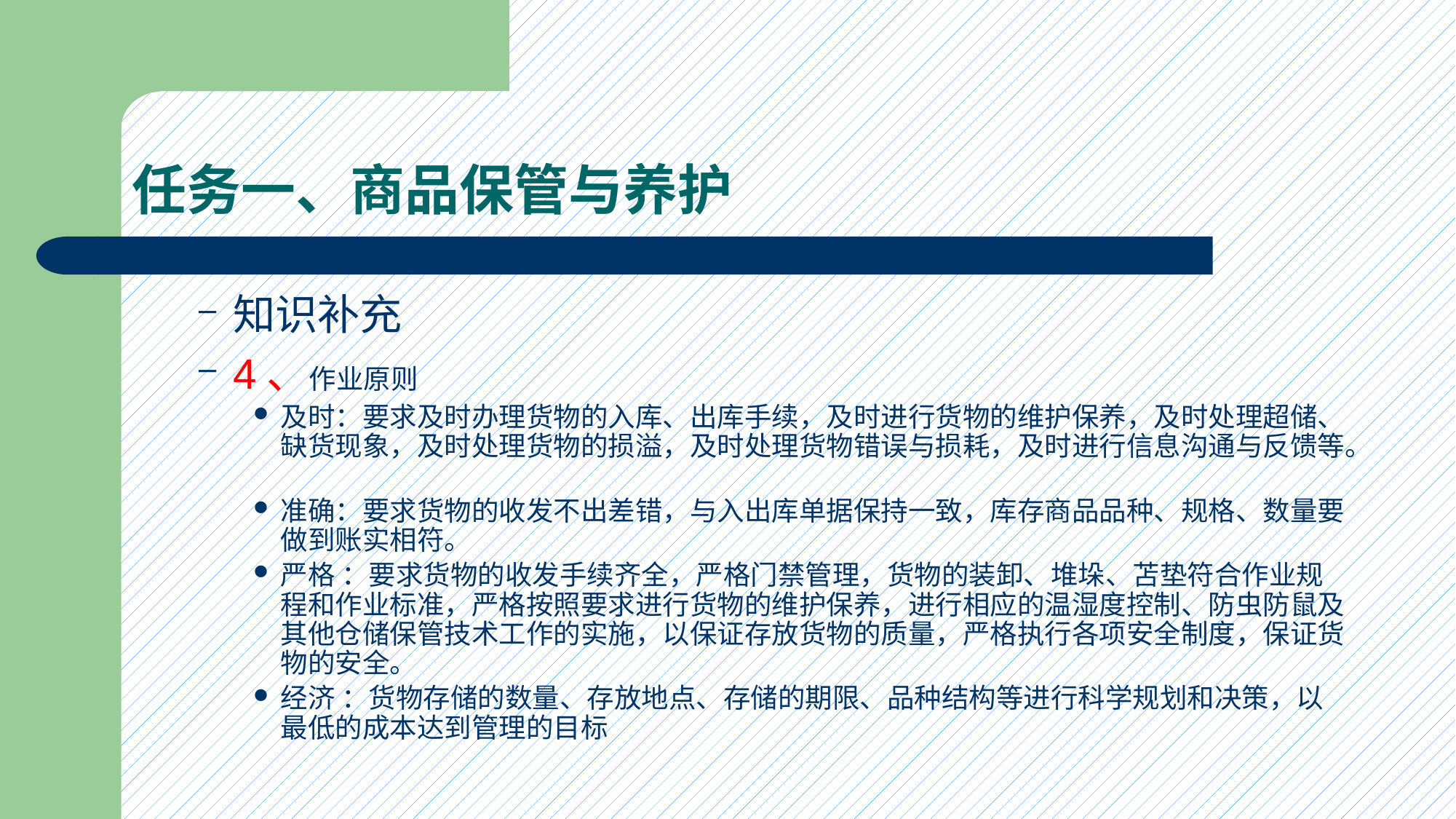

# 任务一、商品保管与养护
知识补充
4、作业原则
及时：要求及时办理货物的入库、出库手续，及时进行货物的维护保养，及时处理超储、缺货现象，及时处理货物的损溢，及时处理货物错误与损耗，及时进行信息沟通与反馈等。
准确：要求货物的收发不出差错，与入出库单据保持一致，库存商品品种、规格、数量要做到账实相符。
严格 ：要求货物的收发手续齐全，严格门禁管理，货物的装卸、堆垛、苫垫符合作业规程和作业标准，严格按照要求进行货物的维护保养，进行相应的温湿度控制、防虫防鼠及其他仓储保管技术工作的实施，以保证存放货物的质量，严格执行各项安全制度，保证货物的安全。
经济 ：货物存储的数量、存放地点、存储的期限、品种结构等进行科学规划和决策，以最低的成本达到管理的目标